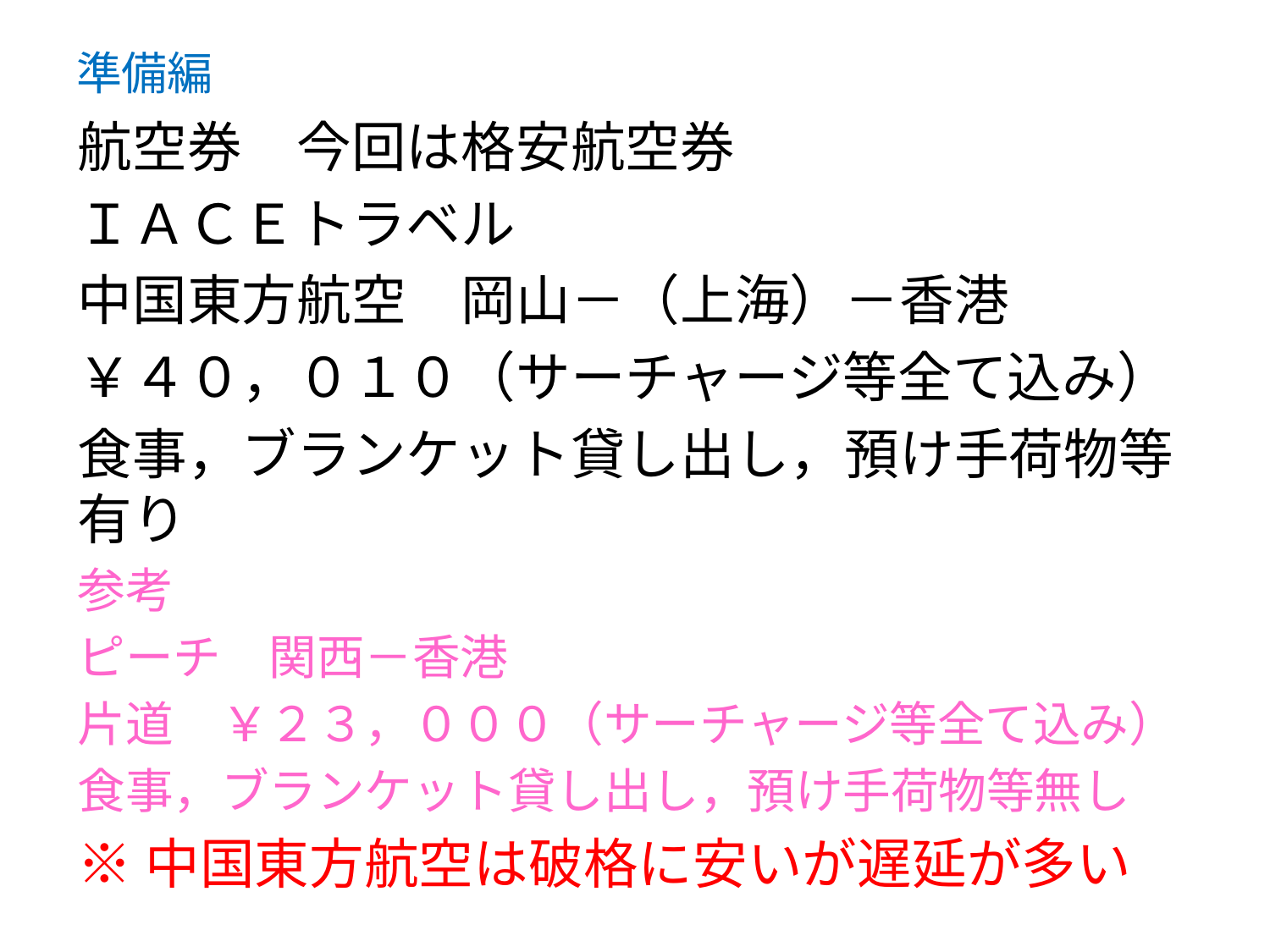

# 準備編
航空券　今回は格安航空券
ＩＡＣＥトラベル
中国東方航空　岡山－（上海）－香港
￥４０，０１０（サーチャージ等全て込み）
食事，ブランケット貸し出し，預け手荷物等有り
参考
ピーチ　関西－香港
片道　￥２３，０００（サーチャージ等全て込み）
食事，ブランケット貸し出し，預け手荷物等無し
※中国東方航空は破格に安いが遅延が多い